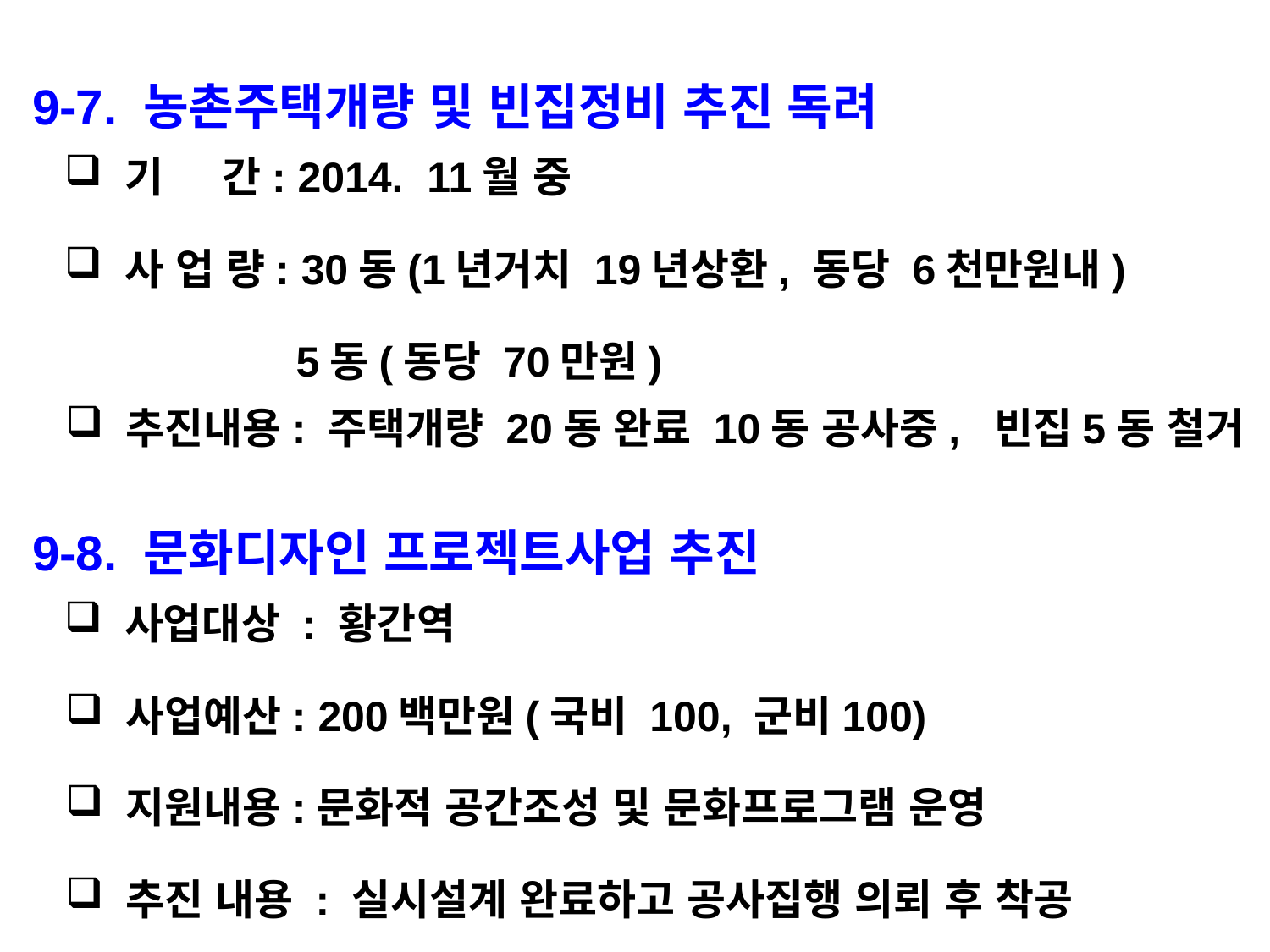

9-7. 농촌주택개량 및 빈집정비 추진 독려
 기     간: 2014.  11월 중
 사 업 량: 30동(1년거치 19년상환, 동당 6천만원내)
                 5동(동당 70만원)
 추진내용: 주택개량 20동 완료 10동 공사중,  빈집5동 철거
9-8. 문화디자인 프로젝트사업 추진
 사업대상 : 황간역
 사업예산: 200백만원(국비 100, 군비100)
 지원내용:문화적 공간조성 및 문화프로그램 운영
 추진 내용 : 실시설계 완료하고 공사집행 의뢰 후 착공